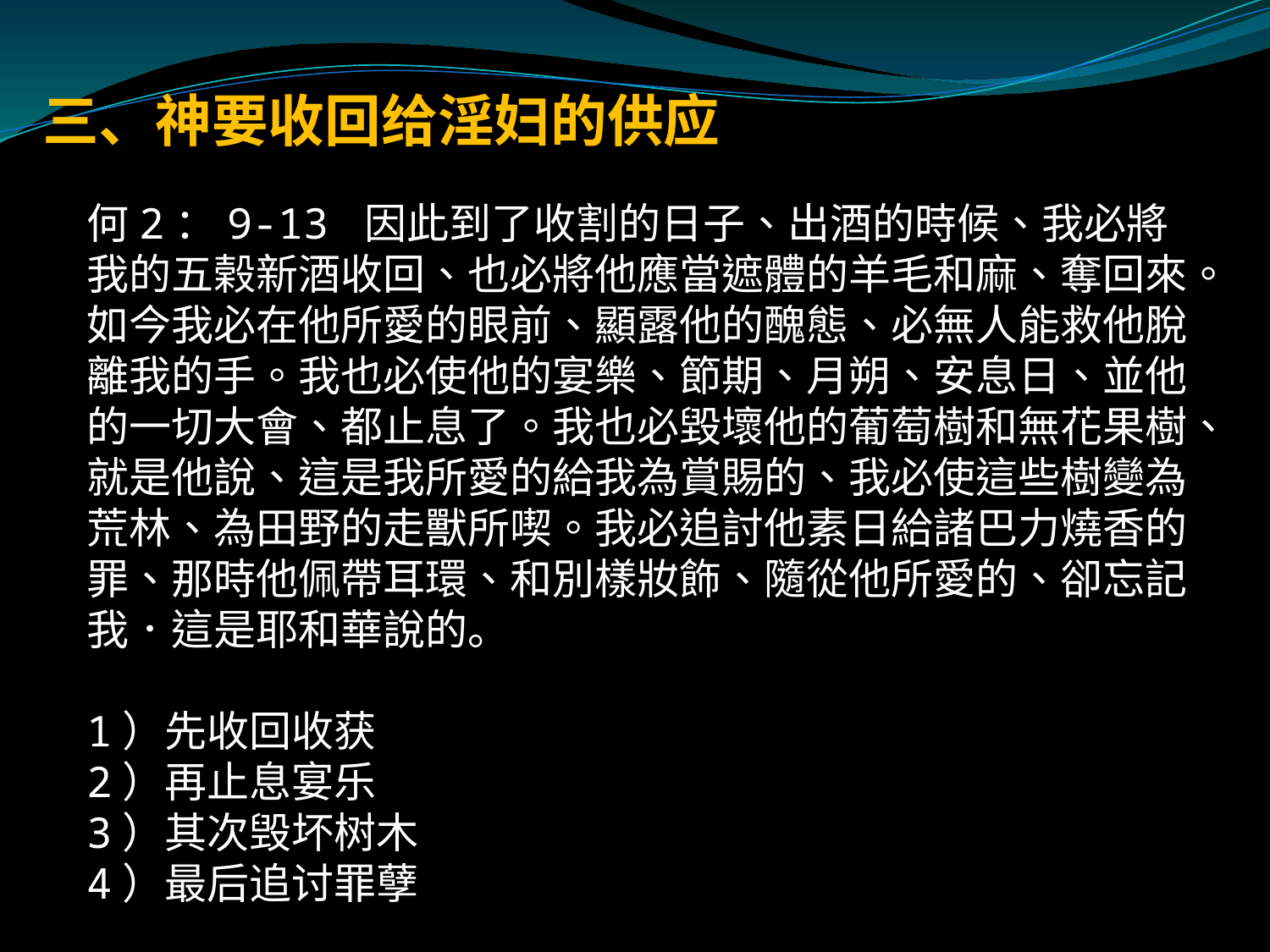

# 三、神要收回给淫妇的供应
何2：9-13 因此到了收割的日子、出酒的時候、我必將我的五榖新酒收回、也必將他應當遮體的羊毛和麻、奪回來。如今我必在他所愛的眼前、顯露他的醜態、必無人能救他脫離我的手。我也必使他的宴樂、節期、月朔、安息日、並他的一切大會、都止息了。我也必毀壞他的葡萄樹和無花果樹、就是他說、這是我所愛的給我為賞賜的、我必使這些樹變為荒林、為田野的走獸所喫。我必追討他素日給諸巴力燒香的罪、那時他佩帶耳環、和別樣妝飾、隨從他所愛的、卻忘記我．這是耶和華說的。

1）先收回收获
2）再止息宴乐
3）其次毁坏树木
4）最后追讨罪孽